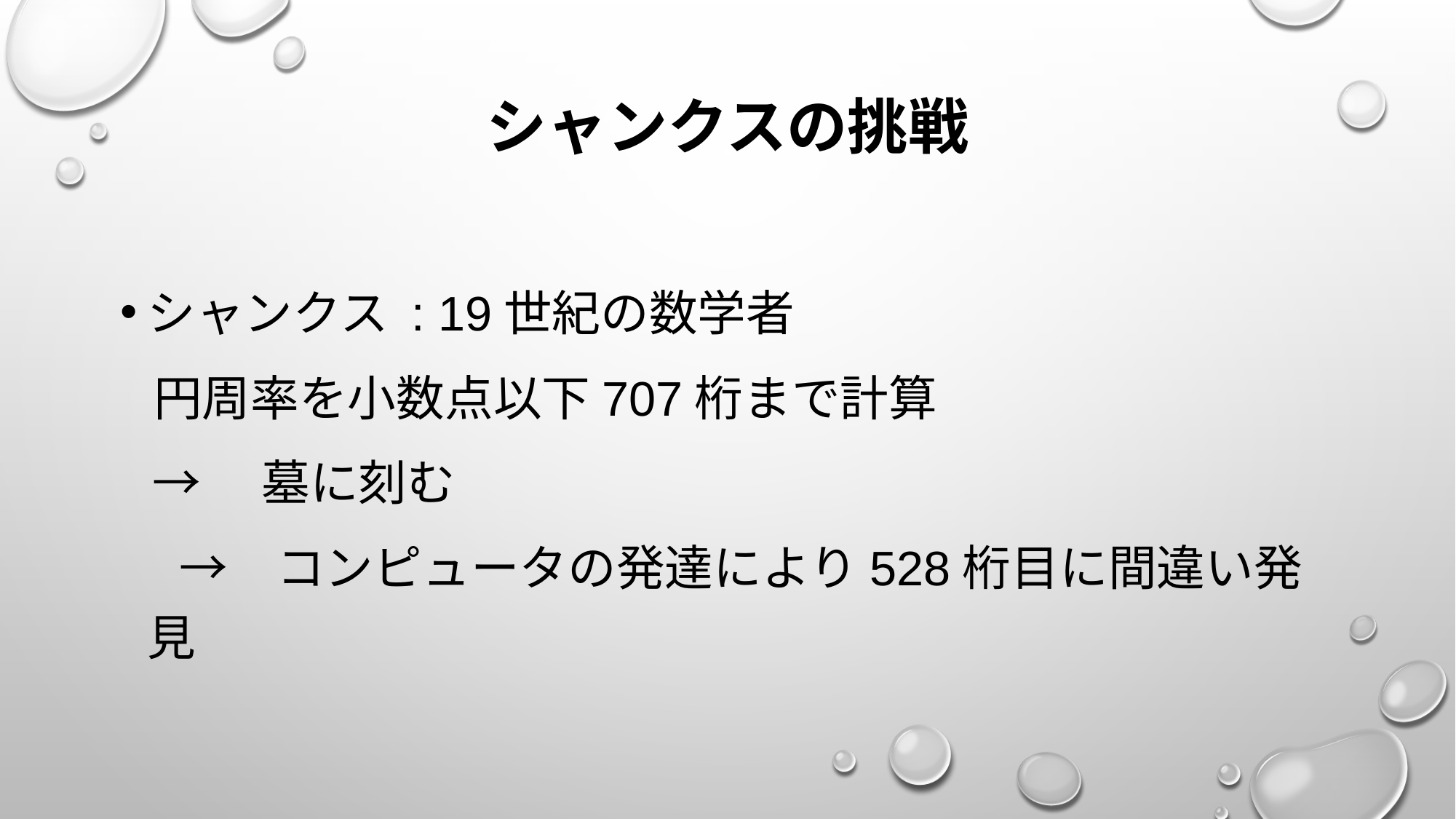

# シャンクスの挑戦
シャンクス : 19世紀の数学者
  円周率を小数点以下707桁まで計算
   →　墓に刻む
　 →　コンピュータの発達により528桁目に間違い発見